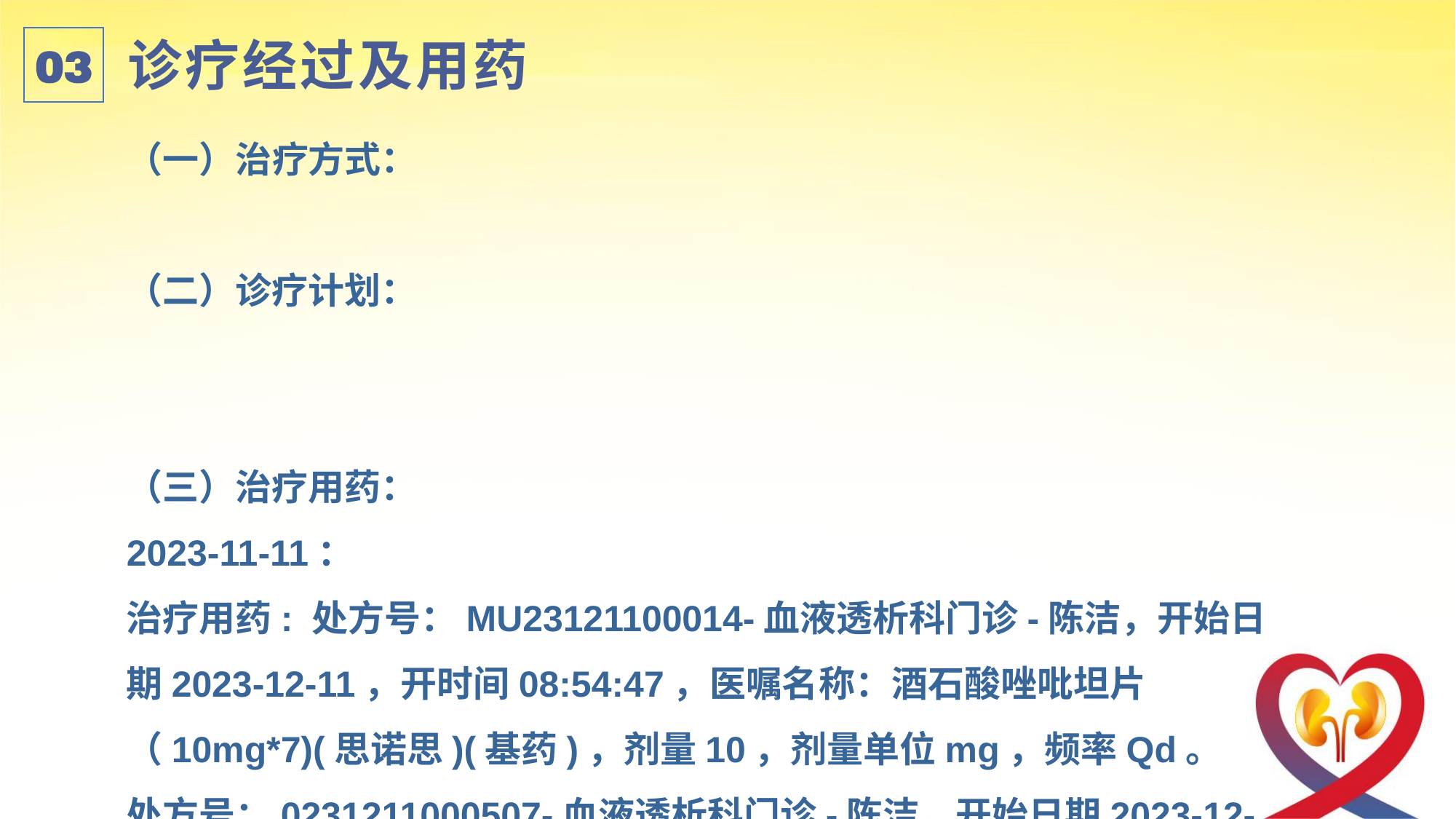

诊疗经过及用药
03
（一）治疗方式：

（二）诊疗计划：

（三）治疗用药：
2023-11-11：
治疗用药: 处方号：MU23121100014-血液透析科门诊-陈洁，开始日期2023-12-11，开时间08:54:47，医嘱名称：酒石酸唑吡坦片（10mg*7)(思诺思)(基药)，剂量10，剂量单位mg，频率Qd。
处方号：0231211000507-血液透析科门诊-陈洁，开始日期2023-12-11，开始时间08:50:35，医嘱名称：低分子量肝素钠注射液（齐征）(0.4ml：5000iu)[首采]，剂量0.4，剂量单位ml。
开始日期2023-12-11，开始时间08:50:39，医嘱名称：左卡尼汀注射液(5ml：1g)（国采），剂量1，剂量单位g。
开始日期2023-12-11，开始时间08:50:43，医嘱名称：达依泊汀α注射液（耐斯宝），剂量80，剂量单位ug。